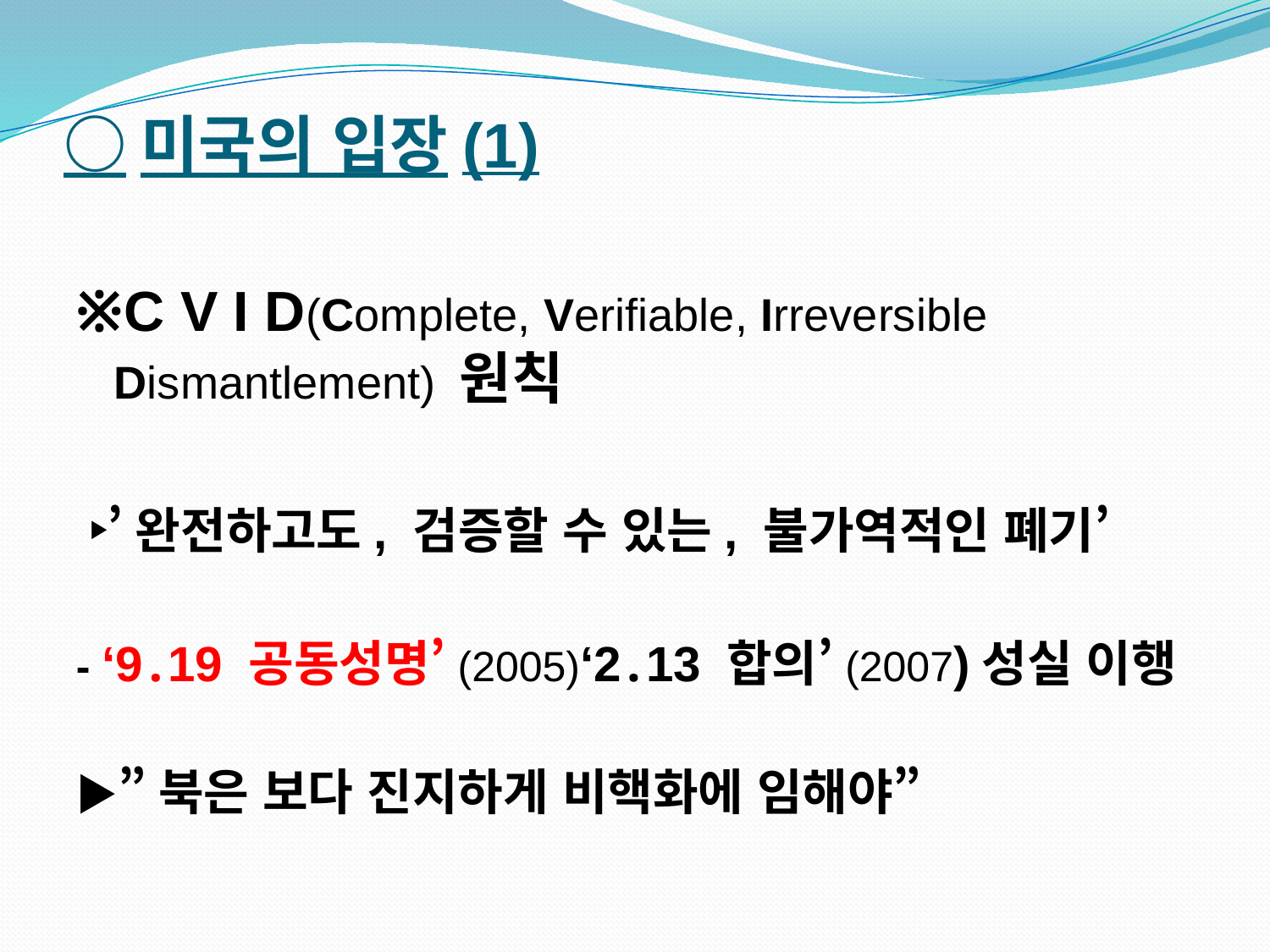

# ○미국의 입장(1)
※C V I D(Complete, Verifiable, Irreversible Dismantlement) 원칙

 ‣’완전하고도, 검증할 수 있는, 불가역적인 폐기’

- ‘9․19 공동성명’(2005)‘2․13 합의’(2007)성실 이행

▶”북은 보다 진지하게 비핵화에 임해야”